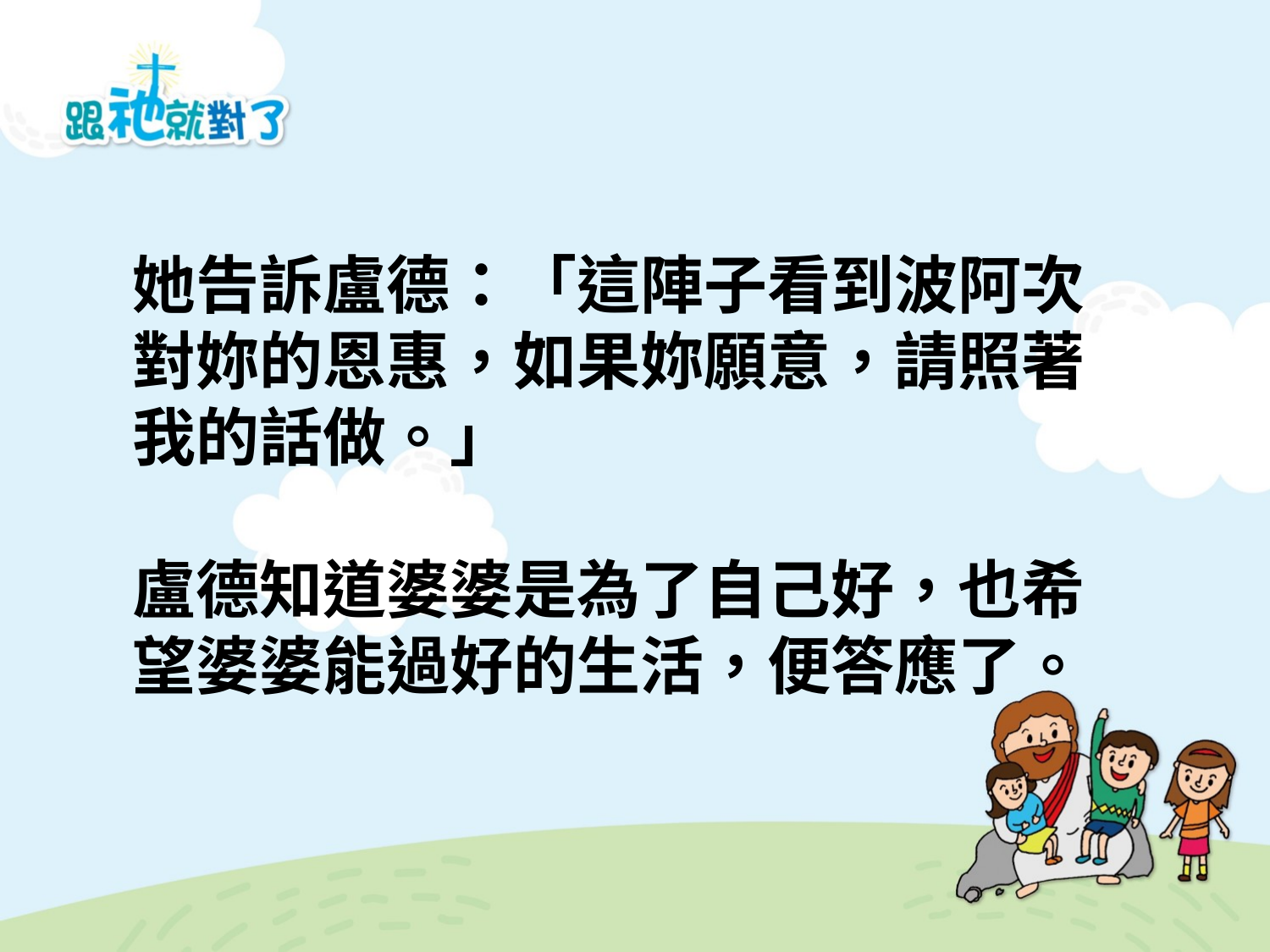

她告訴盧德：「這陣子看到波阿次對妳的恩惠，如果妳願意，請照著我的話做。」

盧德知道婆婆是為了自己好，也希望婆婆能過好的生活，便答應了。